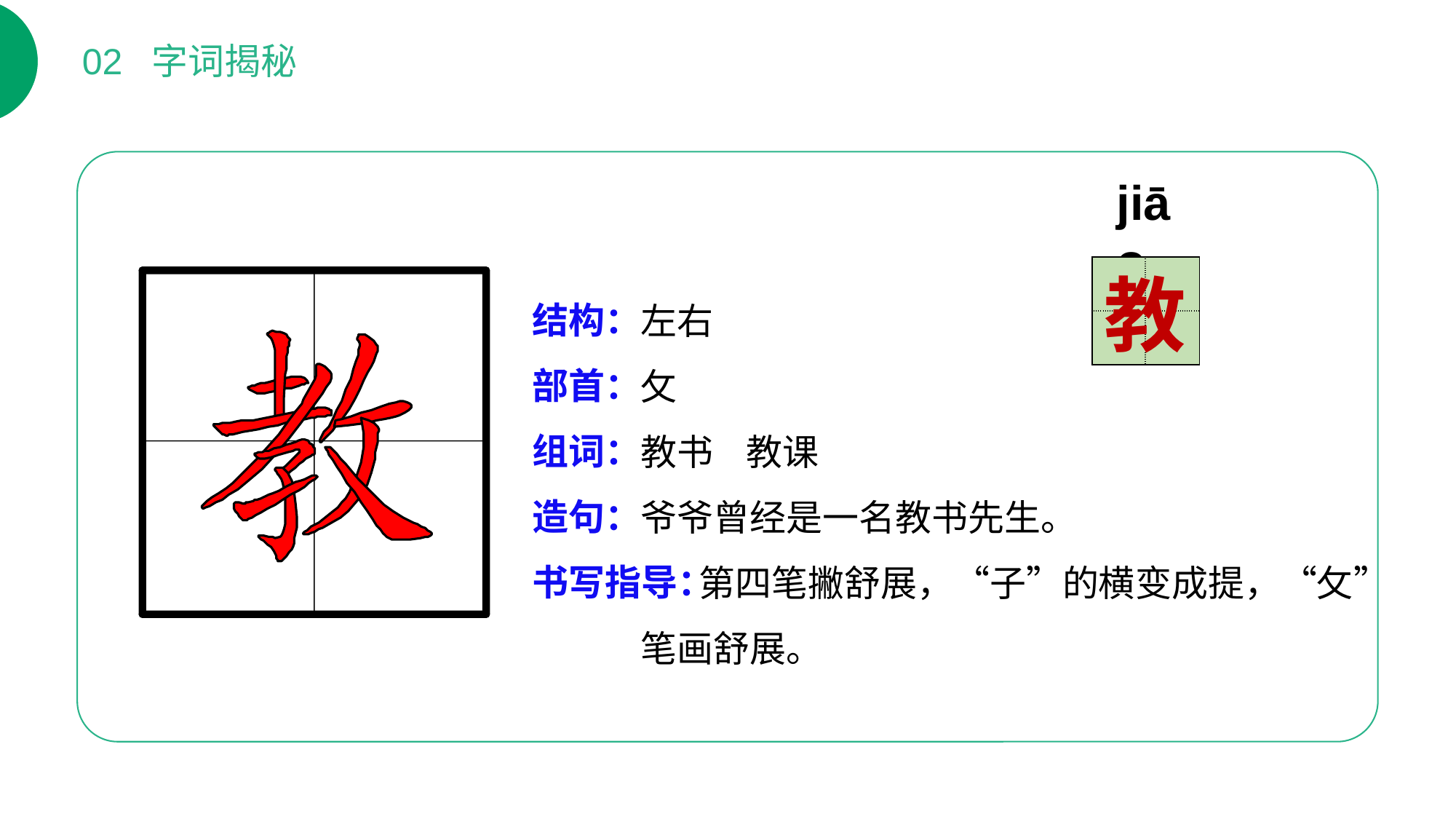

02  字词揭秘
jiāo
|  |  |
| --- | --- |
|  |  |
教

结构：
部首：
组词：
造句：
书写指导：
左右
攵
教书    教课
爷爷曾经是一名教书先生。
      第四笔撇舒展，“子”的横变成提，“攵”笔画舒展。